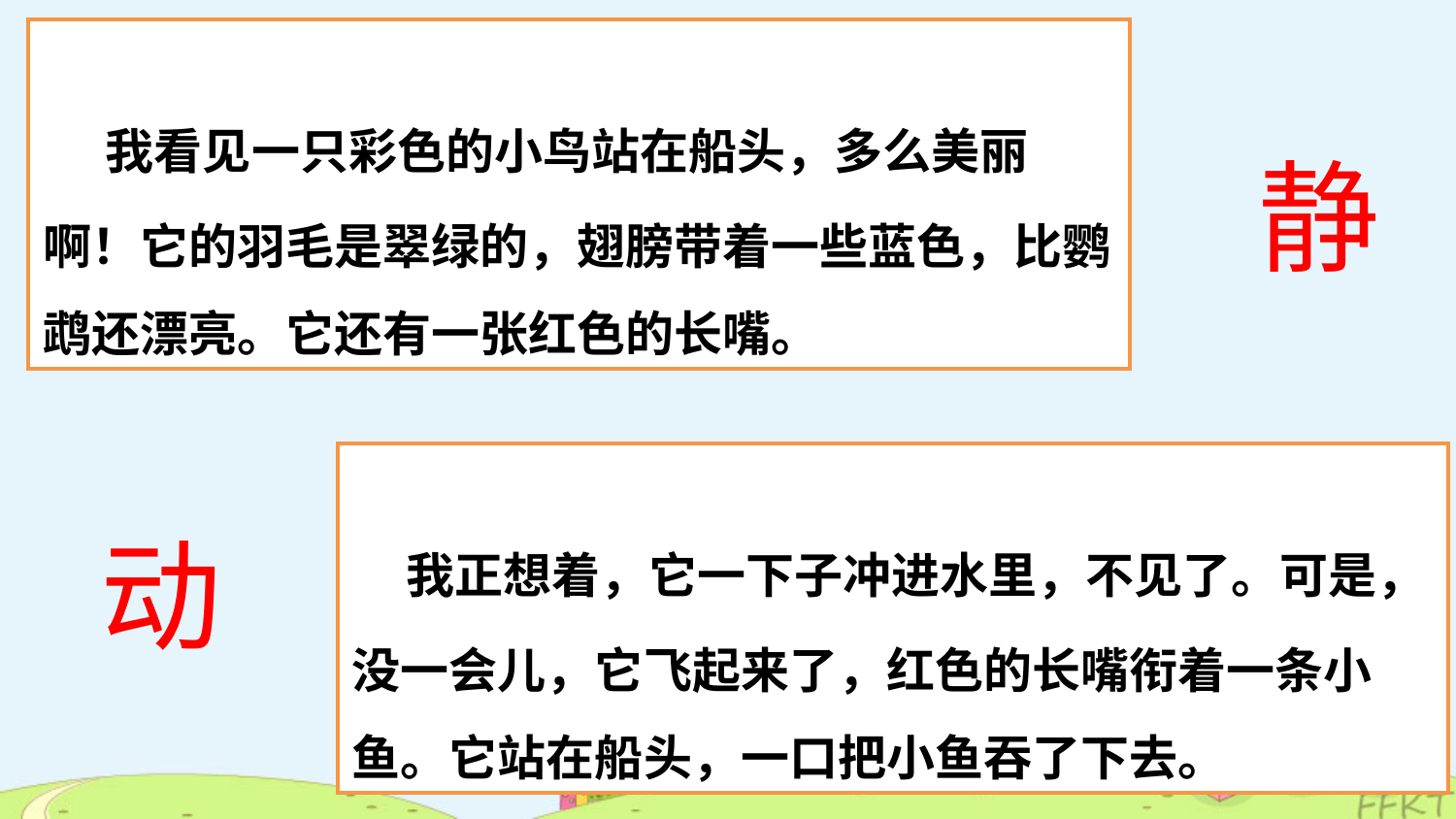

我看见一只彩色的小鸟站在船头，多么美丽啊！它的羽毛是翠绿的，翅膀带着一些蓝色，比鹦鹉还漂亮。它还有一张红色的长嘴。
静
   我正想着，它一下子冲进水里，不见了。可是，没一会儿，它飞起来了，红色的长嘴衔着一条小鱼。它站在船头，一口把小鱼吞了下去。
动